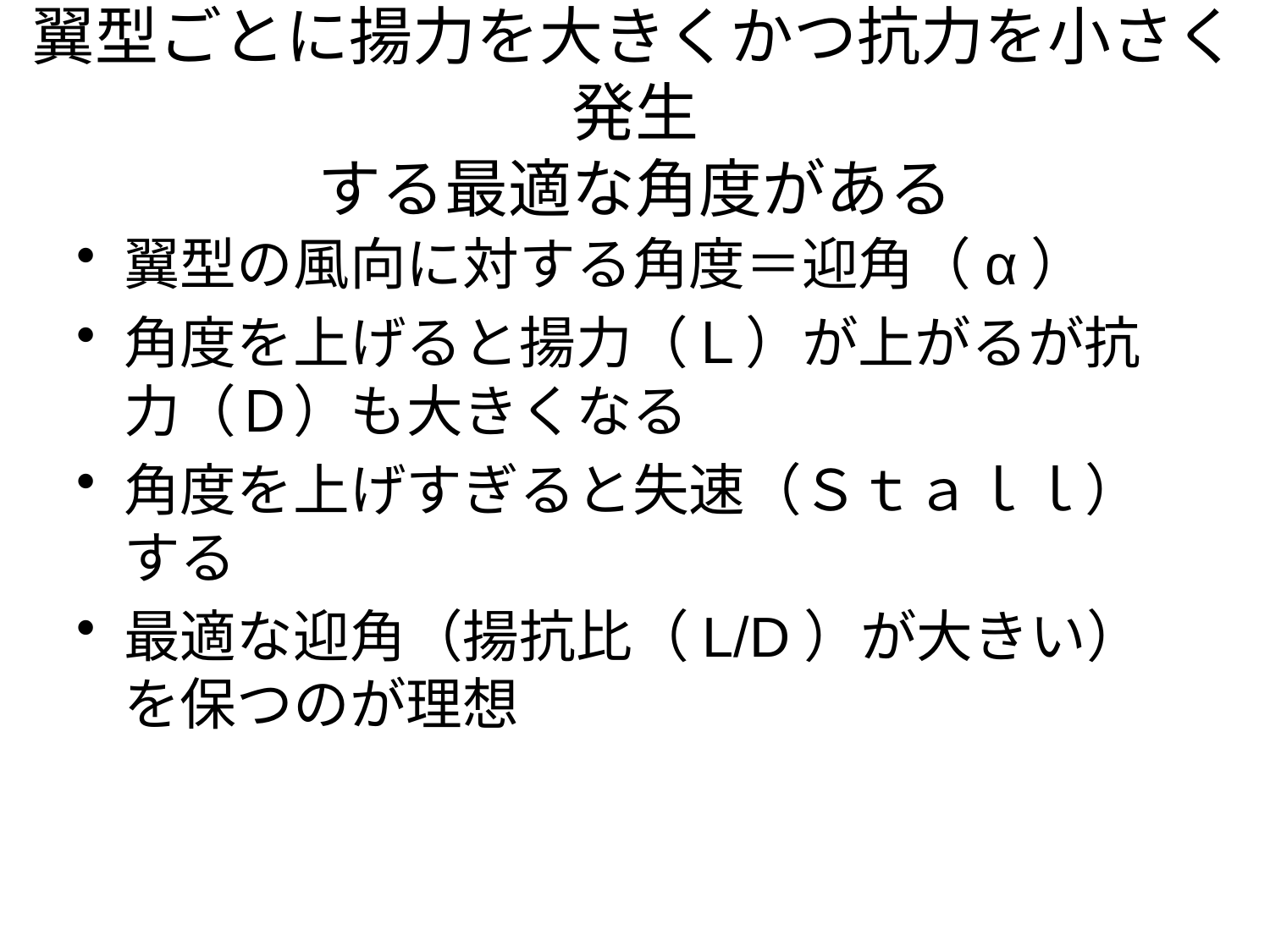

# 翼型ごとに揚力を大きくかつ抗力を小さく発生 する最適な角度がある
翼型の風向に対する角度＝迎角（α）
角度を上げると揚力（Ｌ）が上がるが抗力（Ｄ）も大きくなる
角度を上げすぎると失速（Ｓｔａｌｌ）する
最適な迎角（揚抗比（L/D）が大きい）を保つのが理想